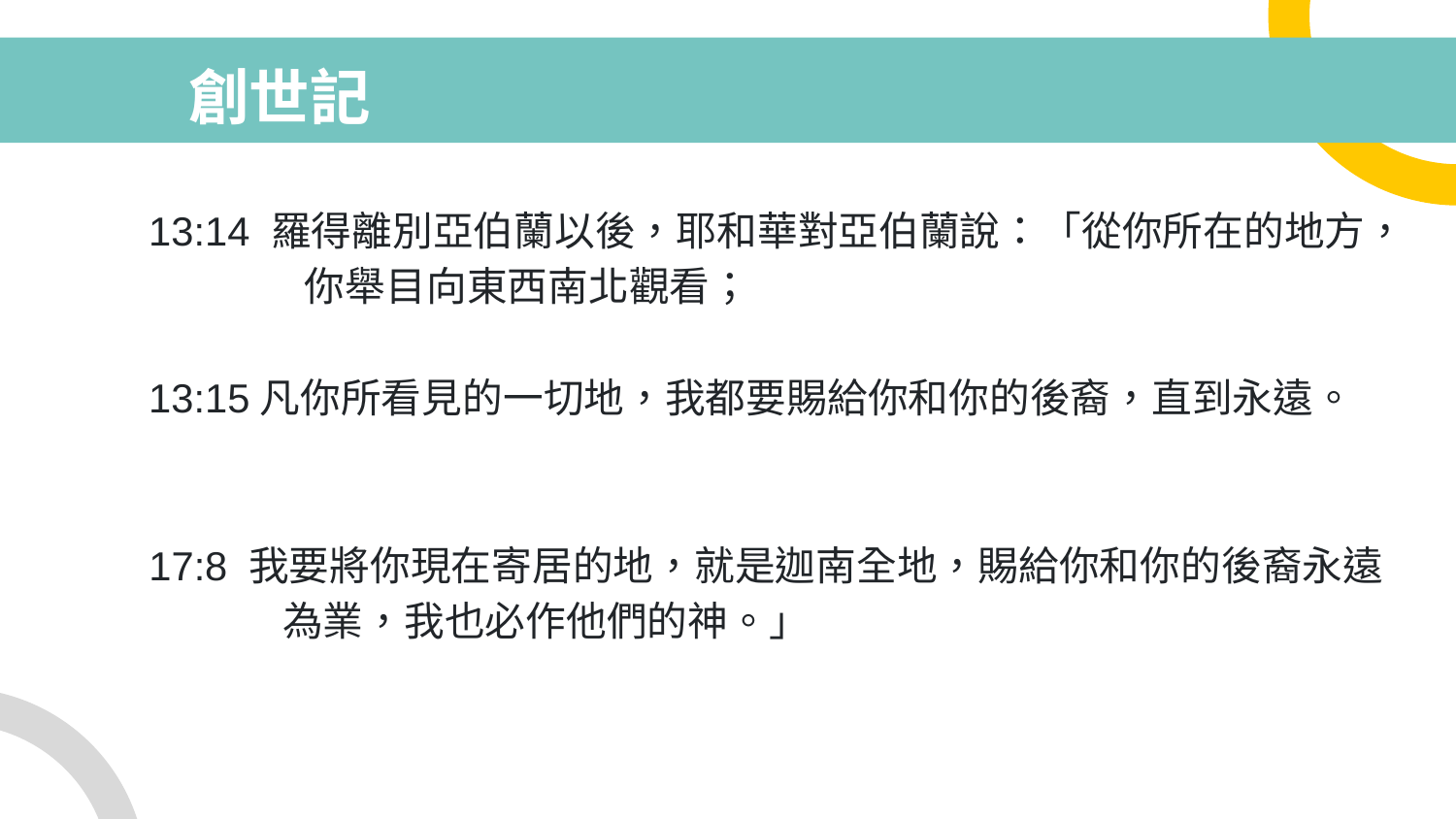

# 創世記
13:14 羅得離別亞伯蘭以後，耶和華對亞伯蘭說：「從你所在的地方，	 你舉目向東西南北觀看；

13:15凡你所看見的一切地，我都要賜給你和你的後裔，直到永遠。

  17:8 我要將你現在寄居的地，就是迦南全地，賜給你和你的後裔永遠	 為業，我也必作他們的神。」